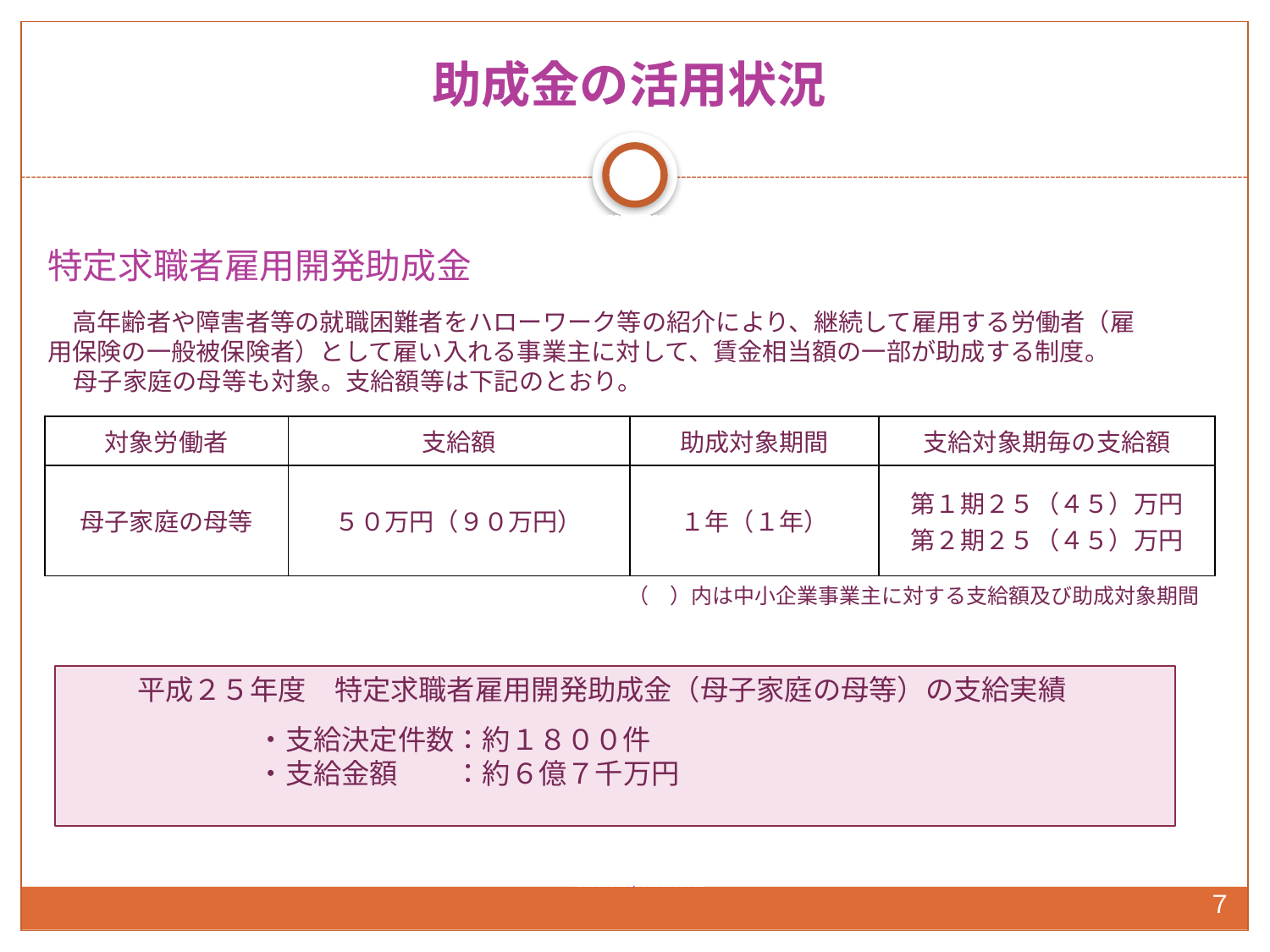

# 助成金の活用状況

特定求職者雇用開発助成金

　高年齢者や障害者等の就職困難者をハローワーク等の紹介により、継続して雇用する労働者（雇用保険の一般被保険者）として雇い入れる事業主に対して、賃金相当額の一部が助成する制度。
 　母子家庭の母等も対象。支給額等は下記のとおり。
| 対象労働者 | 支給額 | 助成対象期間 | 支給対象期毎の支給額 |
| --- | --- | --- | --- |
| 母子家庭の母等 | ５０万円（９０万円） | １年（１年） | 第１期２５（４５）万円 第２期２５（４５）万円 |
（　）内は中小企業事業主に対する支給額及び助成対象期間

平成２５年度　特定求職者雇用開発助成金（母子家庭の母等）の支給実績
・支給決定件数：約１８００件
・支給金額　　：約６億７千万円
７